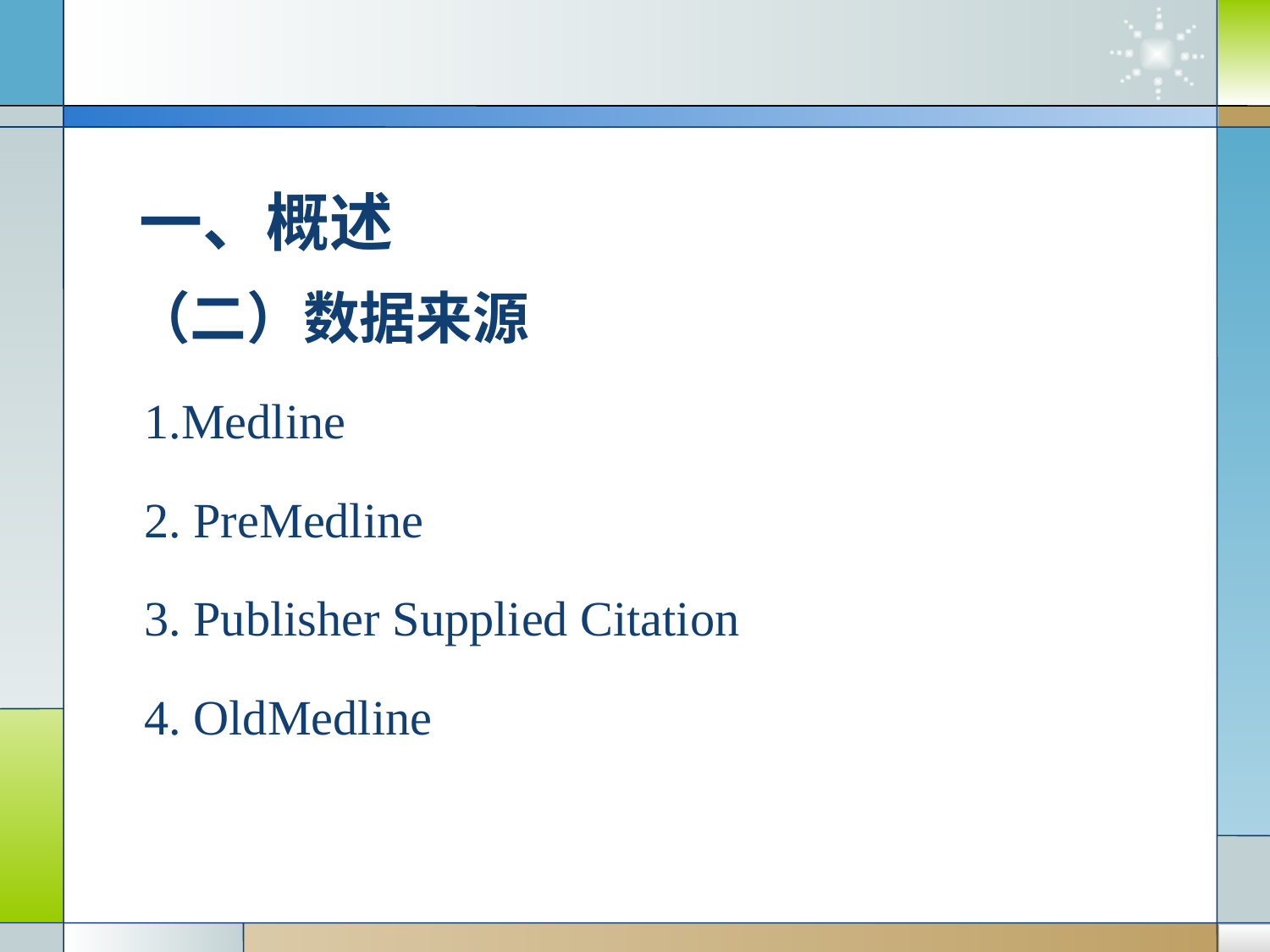

一、概述
 （二）数据来源
   1.Medline
   2. PreMedline
   3. Publisher Supplied Citation
   4. OldMedline